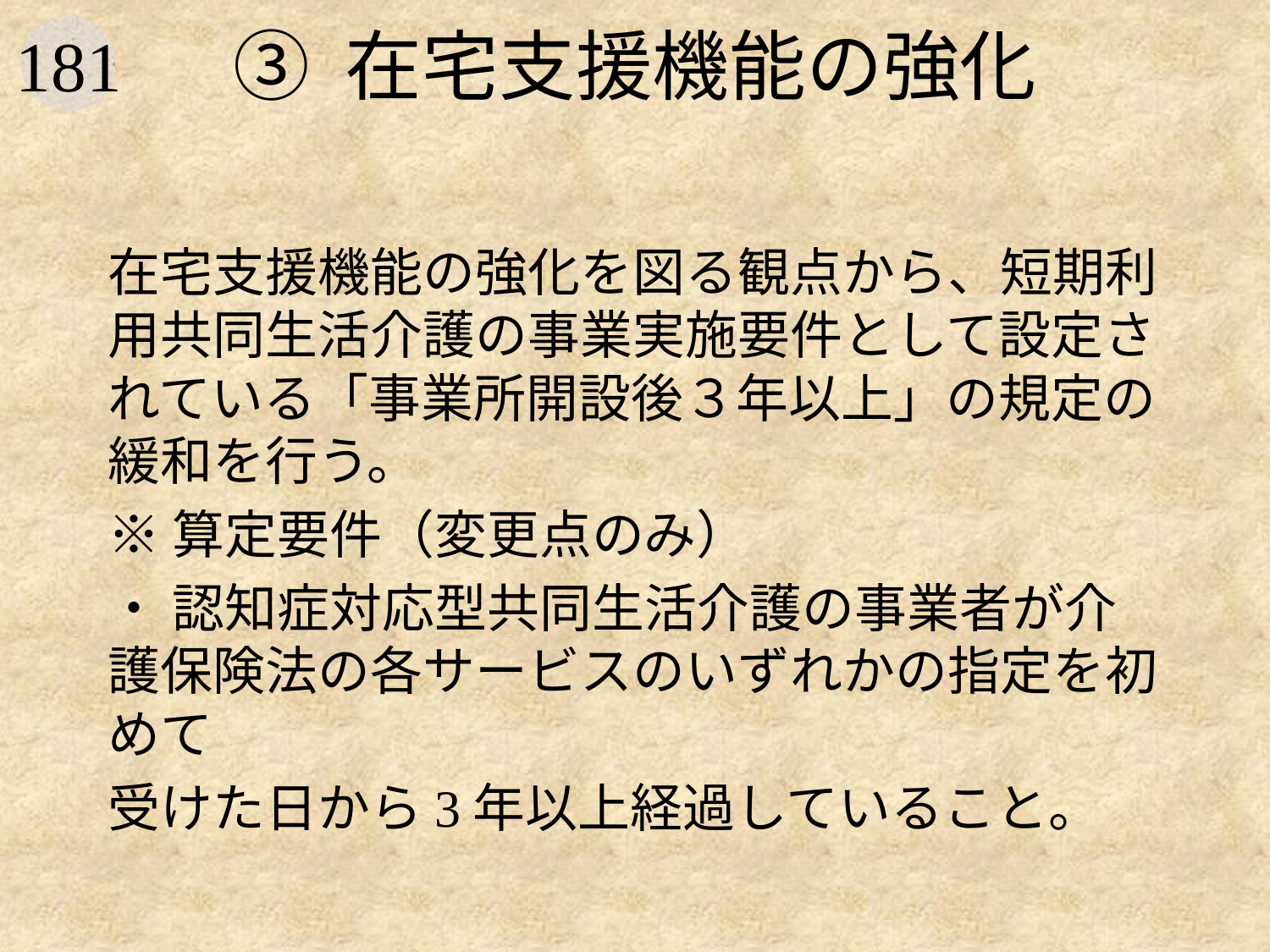

# ③ 在宅支援機能の強化
在宅支援機能の強化を図る観点から、短期利用共同生活介護の事業実施要件として設定されている「事業所開設後３年以上」の規定の緩和を行う。
※算定要件（変更点のみ）
・ 認知症対応型共同生活介護の事業者が介護保険法の各サービスのいずれかの指定を初めて
受けた日から3年以上経過していること。